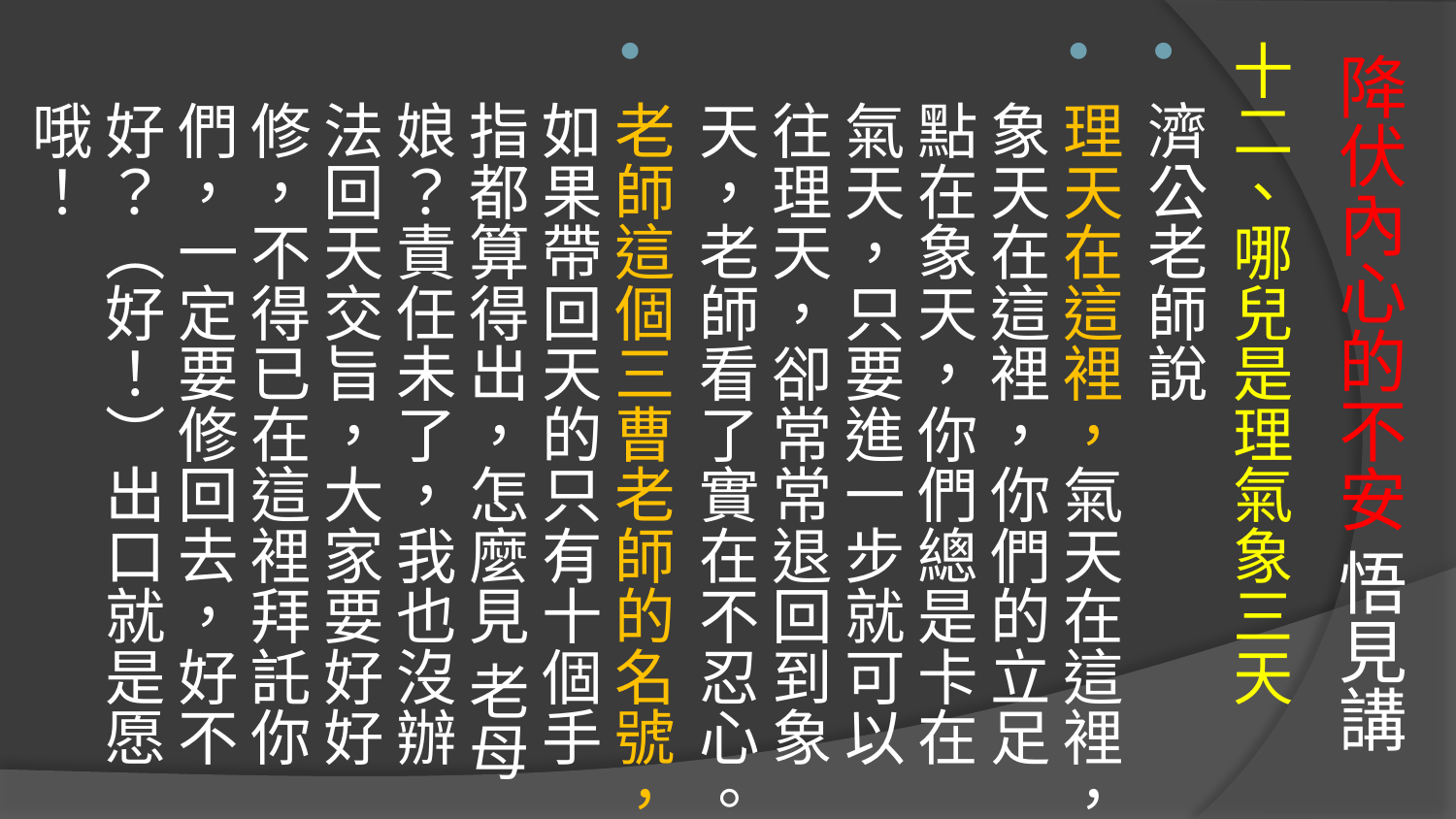

十二、哪兒是理氣象三天
濟公老師說
理天在這裡，氣天在這裡，象天在這裡，你們的立足點在象天，你們總是卡在氣天，只要進一步就可以往理天，卻常常退回到象天，老師看了實在不忍心。
老師這個三曹老師的名號，如果帶回天的只有十個手指都算得出，怎麼見 老母娘？責任未了，我也沒辦法回天交旨，大家要好好修，不得已在這裡拜託你們，一定要修回去，好不好？（好！）出口就是愿哦！
# 降伏內心的不安 悟見講